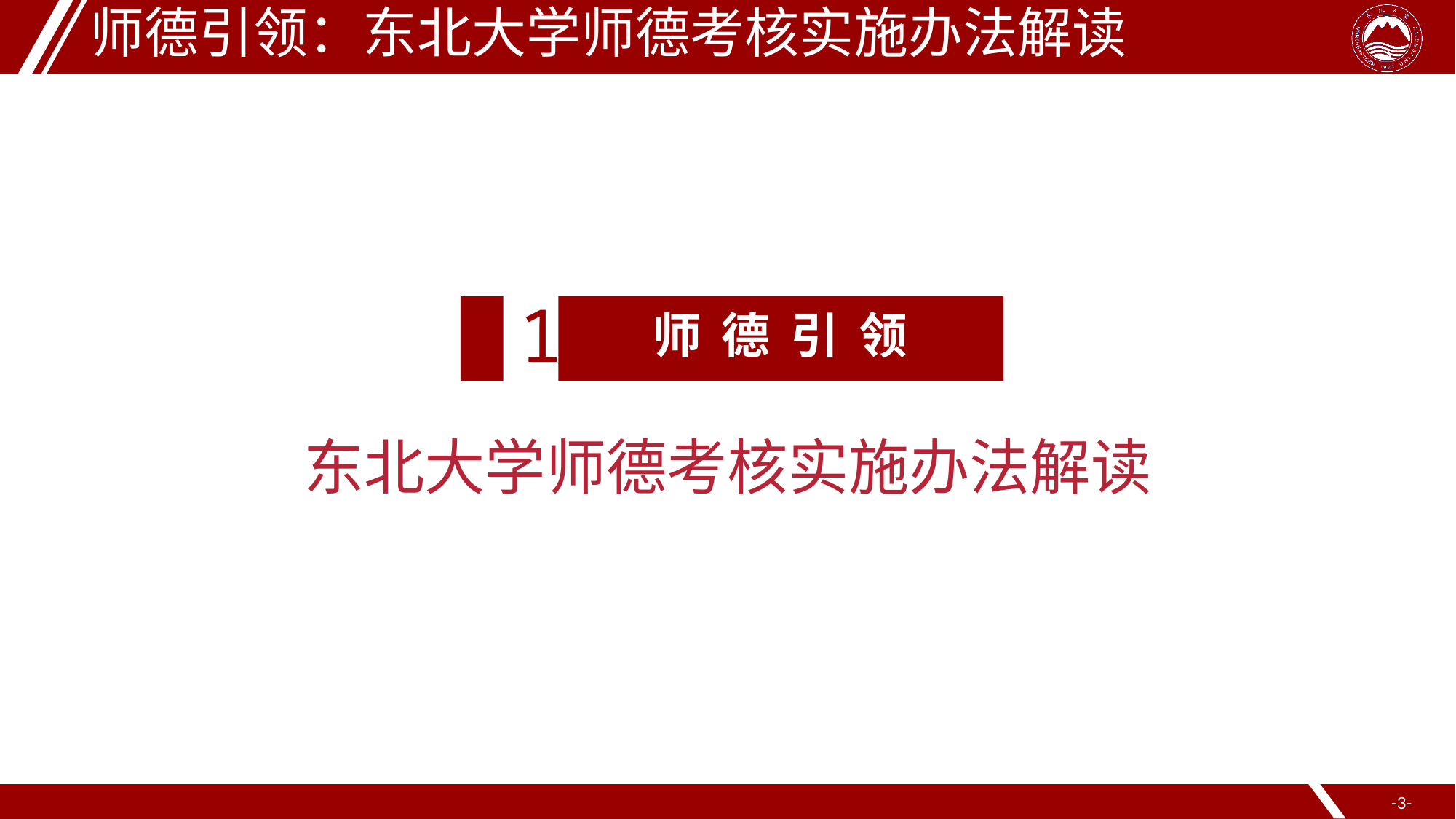

师德引领：东北大学师德考核实施办法解读
1

师 德 引 领

东北大学师德考核实施办法解读
-3-